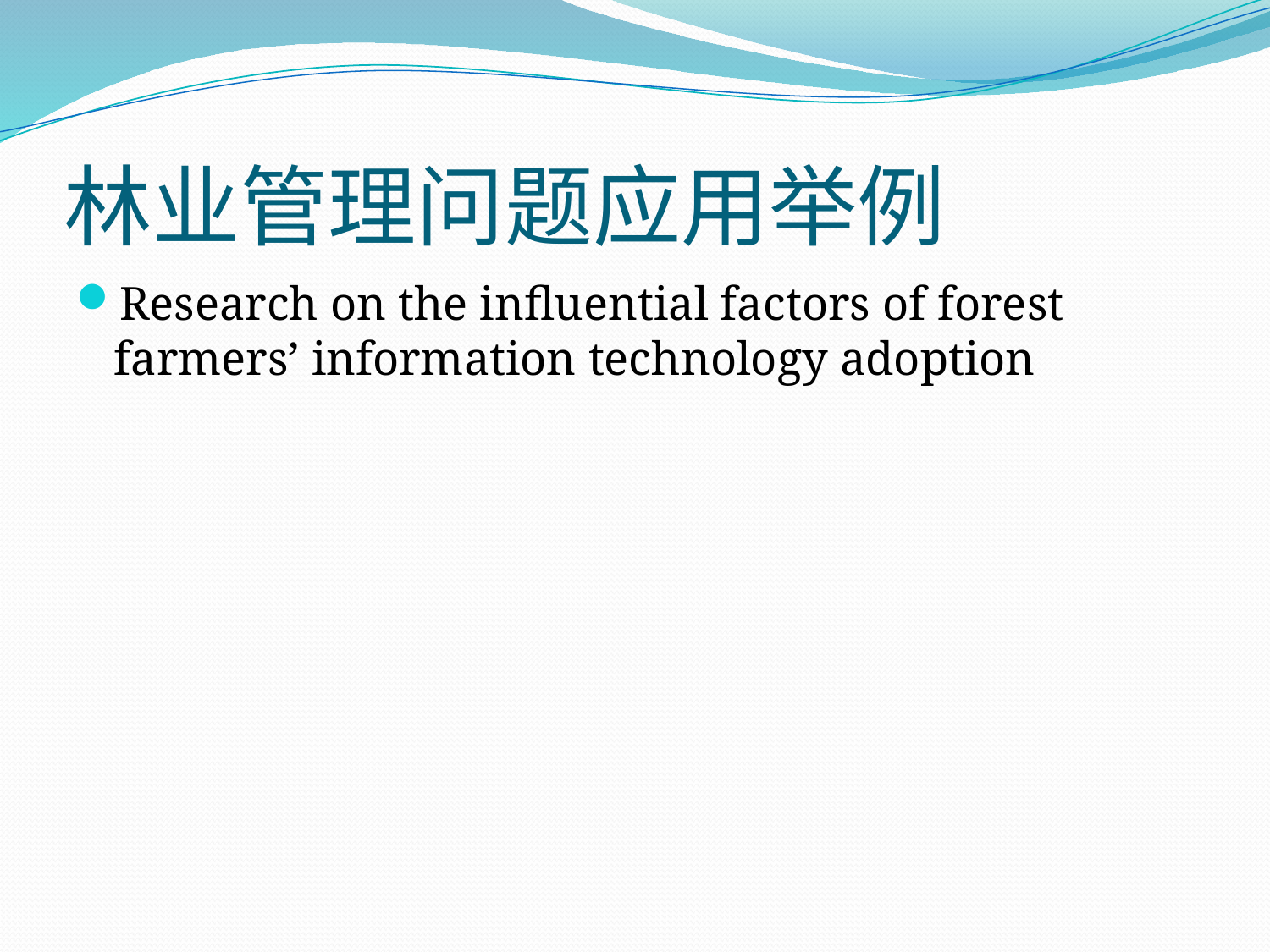

# 林业管理问题应用举例
Research on the influential factors of forest farmers’ information technology adoption